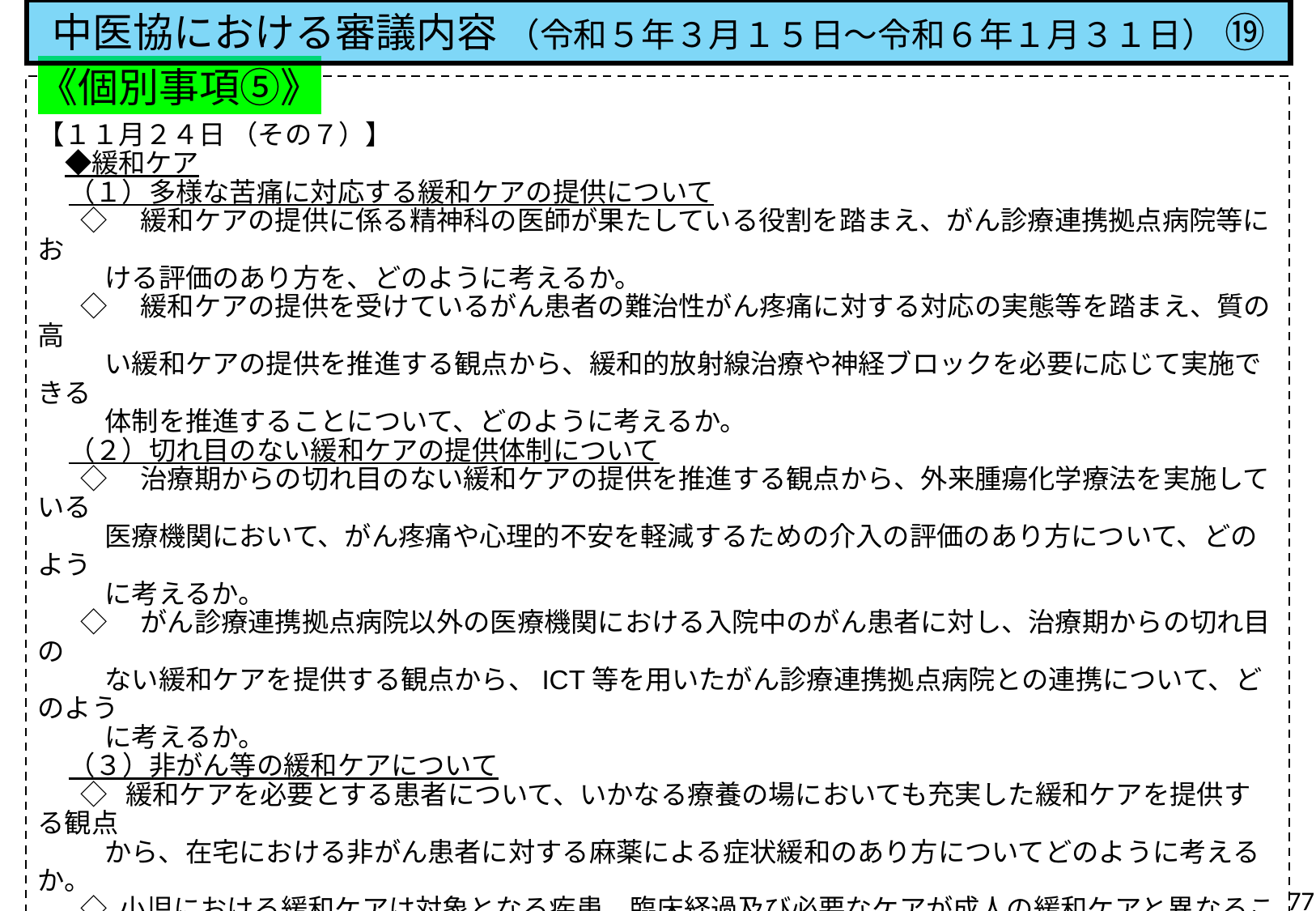

中医協における審議内容 （令和５年３月１５日～令和６年１月３１日） ⑲
《個別事項⑤》
【１１月２４日 （その７）】
　◆緩和ケア
    （１）多様な苦痛に対応する緩和ケアの提供について
       ◇　緩和ケアの提供に係る精神科の医師が果たしている役割を踏まえ、がん診療連携拠点病院等にお
          ける評価のあり方を、どのように考えるか。
       ◇　緩和ケアの提供を受けているがん患者の難治性がん疼痛に対する対応の実態等を踏まえ、質の高
          い緩和ケアの提供を推進する観点から、緩和的放射線治療や神経ブロックを必要に応じて実施できる
          体制を推進することについて、どのように考えるか。
    （２）切れ目のない緩和ケアの提供体制について
       ◇　治療期からの切れ目のない緩和ケアの提供を推進する観点から、外来腫瘍化学療法を実施している
          医療機関において、がん疼痛や心理的不安を軽減するための介入の評価のあり方について、どのよう
          に考えるか。
       ◇　がん診療連携拠点病院以外の医療機関における入院中のがん患者に対し、治療期からの切れ目の
          ない緩和ケアを提供する観点から、ICT等を用いたがん診療連携拠点病院との連携について、どのよう
          に考えるか。
    （３）非がん等の緩和ケアについて
       ◇  緩和ケアを必要とする患者について、いかなる療養の場においても充実した緩和ケアを提供する観点
          から、在宅における非がん患者に対する麻薬による症状緩和のあり方についてどのように考えるか。
       ◇ 小児における緩和ケアは対象となる疾患、臨床経過及び必要なケアが成人の緩和ケアと異なることを
          踏まえ、小児の緩和ケアに対する評価のあり方についてどのように考えるか
77